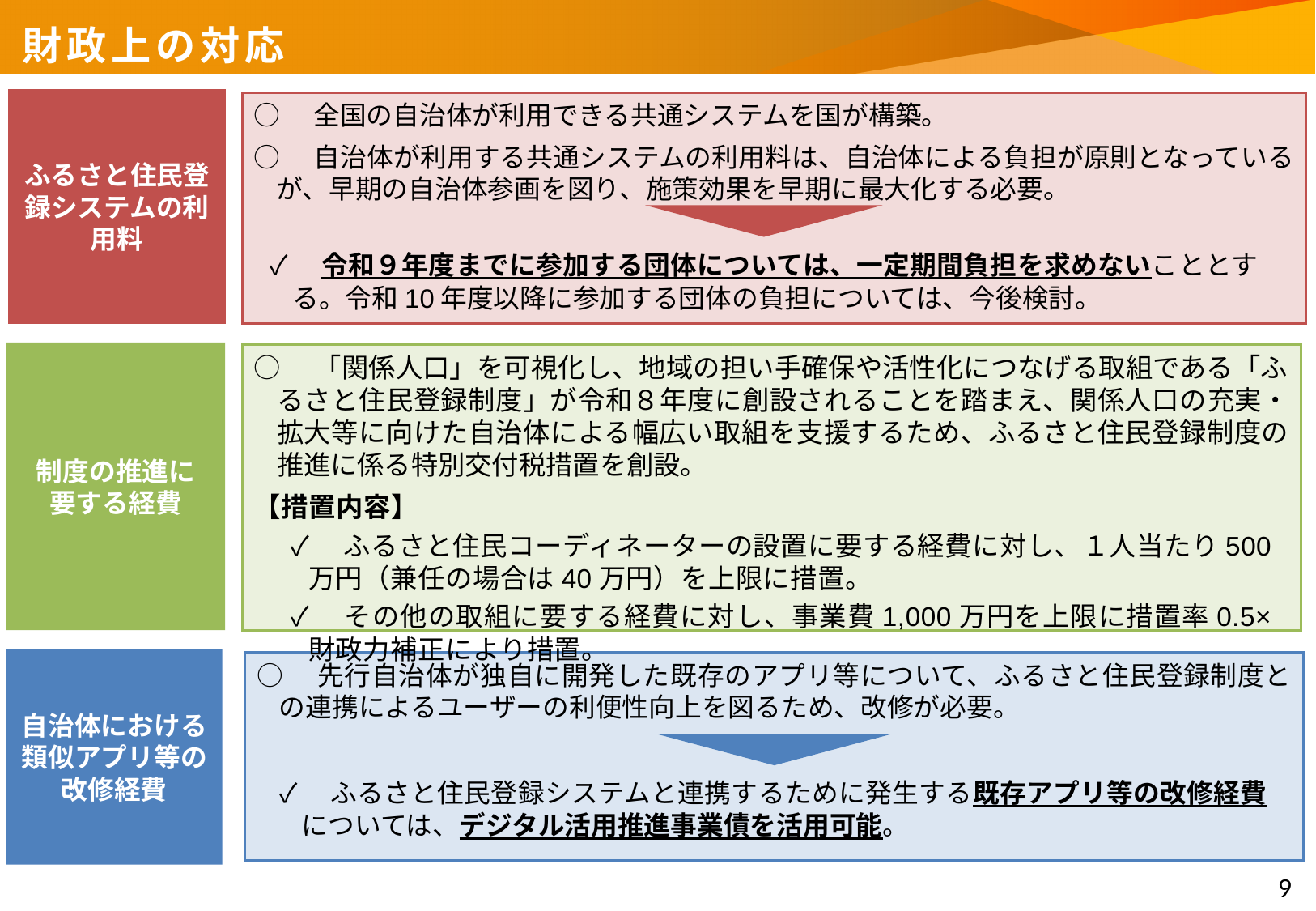

財政上の対応

ふるさと住民登録システムの利用料
○　全国の自治体が利用できる共通システムを国が構築。
○　自治体が利用する共通システムの利用料は、自治体による負担が原則となっているが、早期の自治体参画を図り、施策効果を早期に最大化する必要。

✓　令和９年度までに参加する団体については、一定期間負担を求めないこととする。令和10年度以降に参加する団体の負担については、今後検討。
制度の推進に
要する経費
○　「関係人口」を可視化し、地域の担い手確保や活性化につなげる取組である「ふるさと住民登録制度」が令和８年度に創設されることを踏まえ、関係人口の充実・拡大等に向けた自治体による幅広い取組を支援するため、ふるさと住民登録制度の推進に係る特別交付税措置を創設。
【措置内容】
✓　ふるさと住民コーディネーターの設置に要する経費に対し、１人当たり500万円（兼任の場合は40万円）を上限に措置。
✓　その他の取組に要する経費に対し、事業費1,000万円を上限に措置率0.5×財政力補正により措置。
自治体における類似アプリ等の
改修経費
○　先行自治体が独自に開発した既存のアプリ等について、ふるさと住民登録制度との連携によるユーザーの利便性向上を図るため、改修が必要。

✓　ふるさと住民登録システムと連携するために発生する既存アプリ等の改修経費については、デジタル活用推進事業債を活用可能。
9